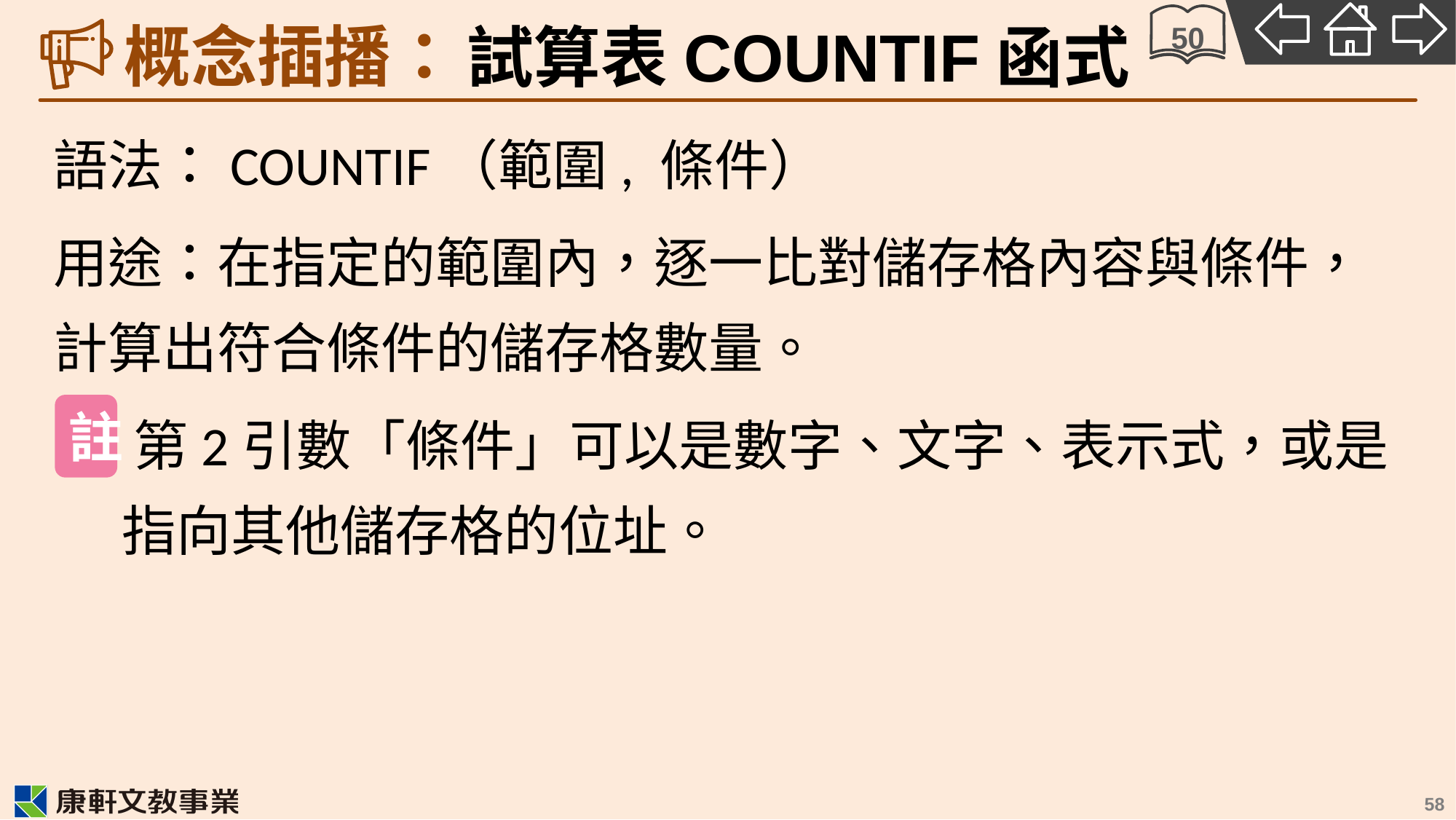

50
# 試算表COUNTIF函式
語法：COUNTIF（範圍, 條件）
用途：在指定的範圍內，逐一比對儲存格內容與條件，計算出符合條件的儲存格數量。
 　第2引數「條件」可以是數字、文字、表示式，或是指向其他儲存格的位址。
註
58